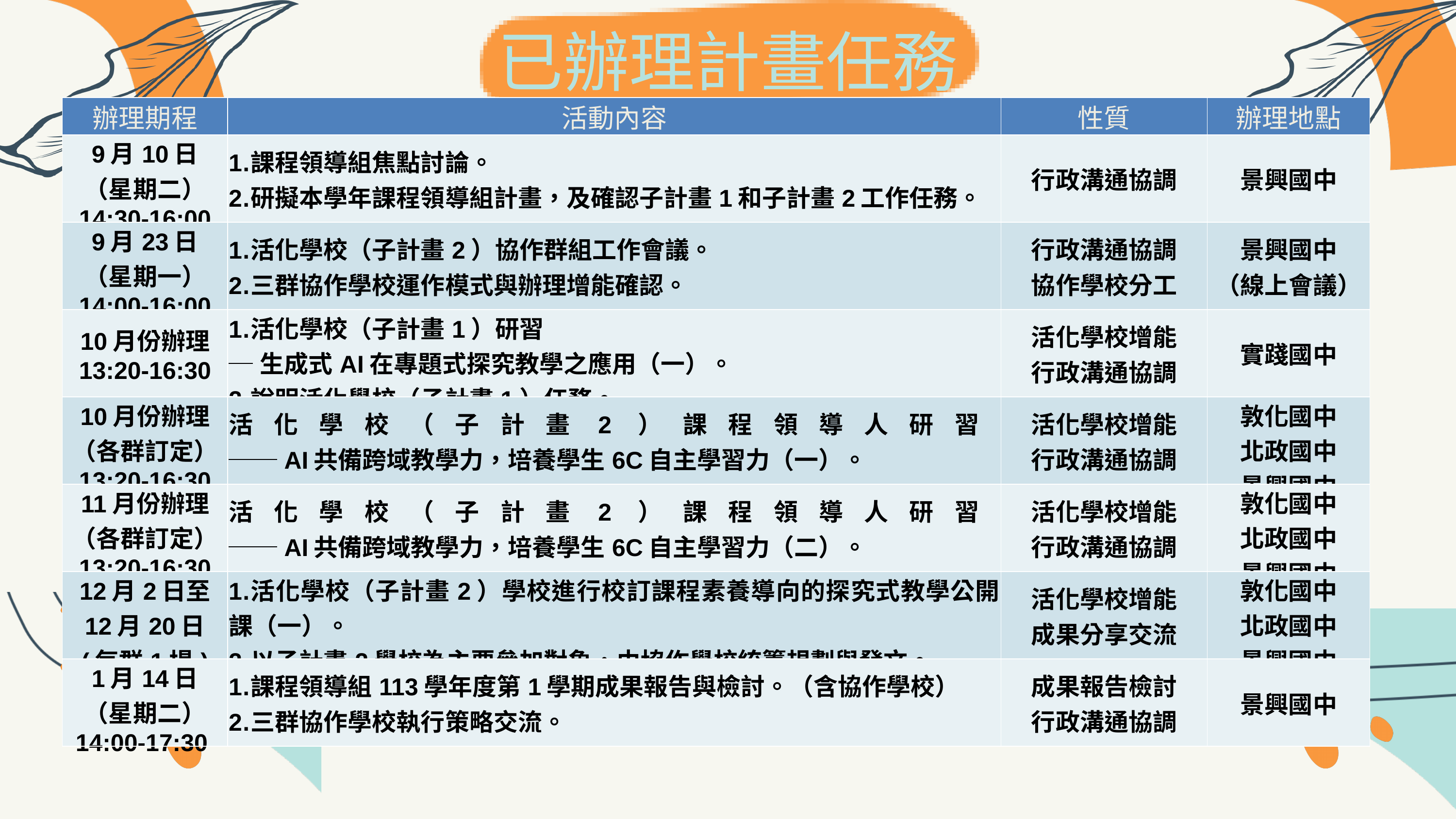

已辦理計畫任務

| 辦理期程 | 活動內容 | 性質 | 辦理地點 |
| --- | --- | --- | --- |
| 9月10日 （星期二） 14:30-16:00 | 課程領導組焦點討論。 研擬本學年課程領導組計畫，及確認子計畫1和子計畫2工作任務。 | 行政溝通協調 | 景興國中 |
| 9月23日 （星期一） 14:00-16:00 | 活化學校（子計畫2）協作群組工作會議。 三群協作學校運作模式與辦理增能確認。 | 行政溝通協調 協作學校分工 | 景興國中 （線上會議） |
| 10月份辦理 13:20-16:30 | 活化學校（子計畫1）研習 ─生成式AI在專題式探究教學之應用（一）。 說明活化學校（子計畫1）任務。 | 活化學校增能 行政溝通協調 | 實踐國中 |
| 10月份辦理 （各群訂定） 13:20-16:30 | 活化學校（子計畫2）課程領導人研習 ──AI共備跨域教學力，培養學生6C自主學習力（一）。 | 活化學校增能 行政溝通協調 | 敦化國中 北政國中 景興國中 |
| 11月份辦理 （各群訂定） 13:20-16:30 | 活化學校（子計畫2）課程領導人研習 ──AI共備跨域教學力，培養學生6C自主學習力（二）。 | 活化學校增能 行政溝通協調 | 敦化國中 北政國中 景興國中 |
| 12月2日至 12月20日 (每群1場) | 活化學校（子計畫2）學校進行校訂課程素養導向的探究式教學公開課（一）。 以子計畫2學校為主要參加對象，由協作學校統籌規劃與發文。 | 活化學校增能 成果分享交流 | 敦化國中 北政國中 景興國中 |
| 1月14日 （星期二） 14:00-17:30 | 課程領導組113學年度第1學期成果報告與檢討。（含協作學校） 三群協作學校執行策略交流。 | 成果報告檢討 行政溝通協調 | 景興國中 |